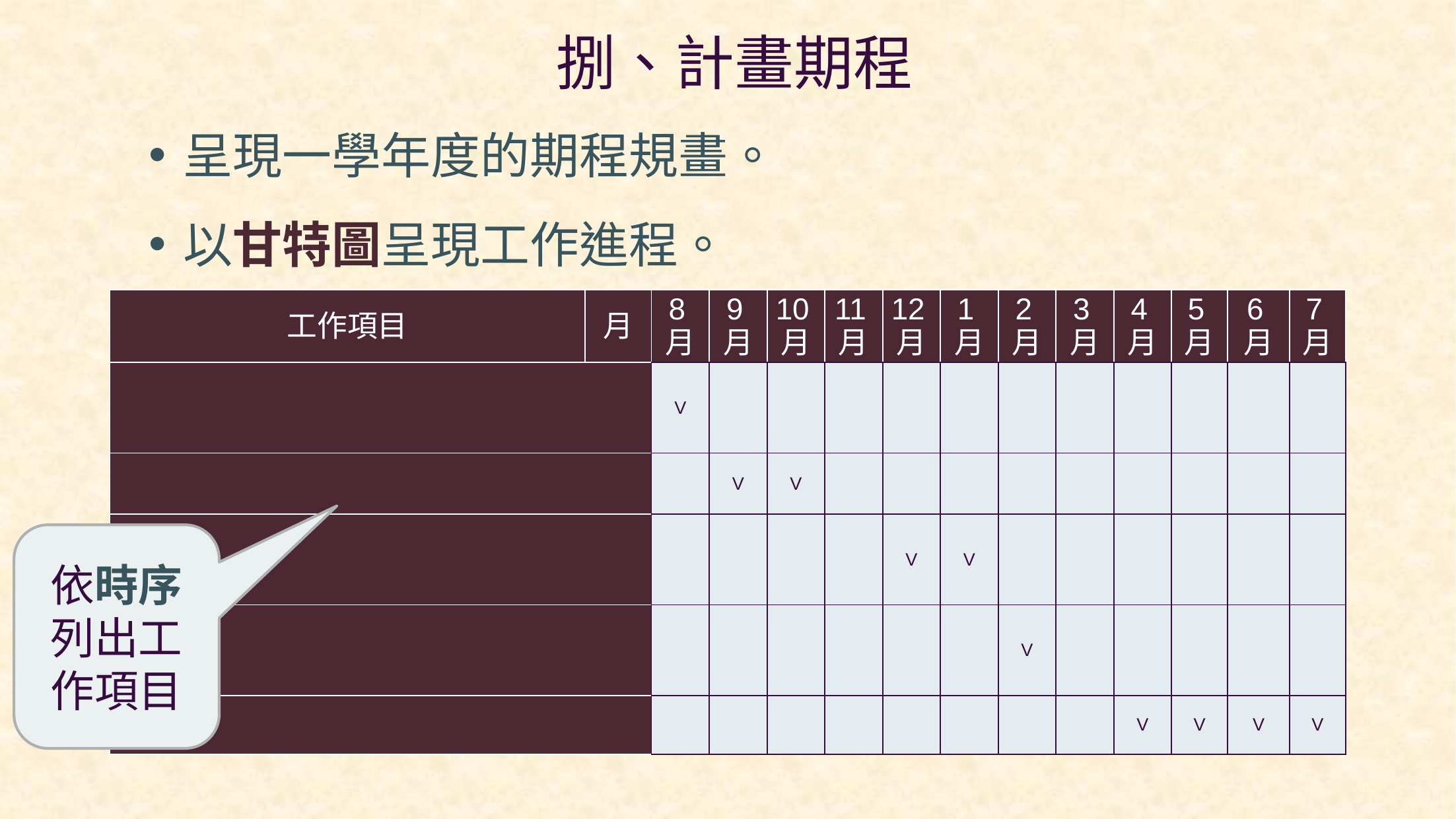

捌、計畫期程
呈現一學年度的期程規畫。
以甘特圖呈現工作進程。
| 工作項目 | 月 | 8月 | 9月 | 10月 | 11月 | 12月 | 1月 | 2月 | 3月 | 4月 | 5月 | 6月 | 7月 |
| --- | --- | --- | --- | --- | --- | --- | --- | --- | --- | --- | --- | --- | --- |
|  |  | V |  |  |  |  |  |  |  |  |  |  |  |
|  |  |  | V | V |  |  |  |  |  |  |  |  |  |
|  |  |  |  |  |  | V | V |  |  |  |  |  |  |
|  |  |  |  |  |  |  |  | V |  |  |  |  |  |
|  |  |  |  |  |  |  |  |  |  | V | V | V | V |
依時序列出工作項目